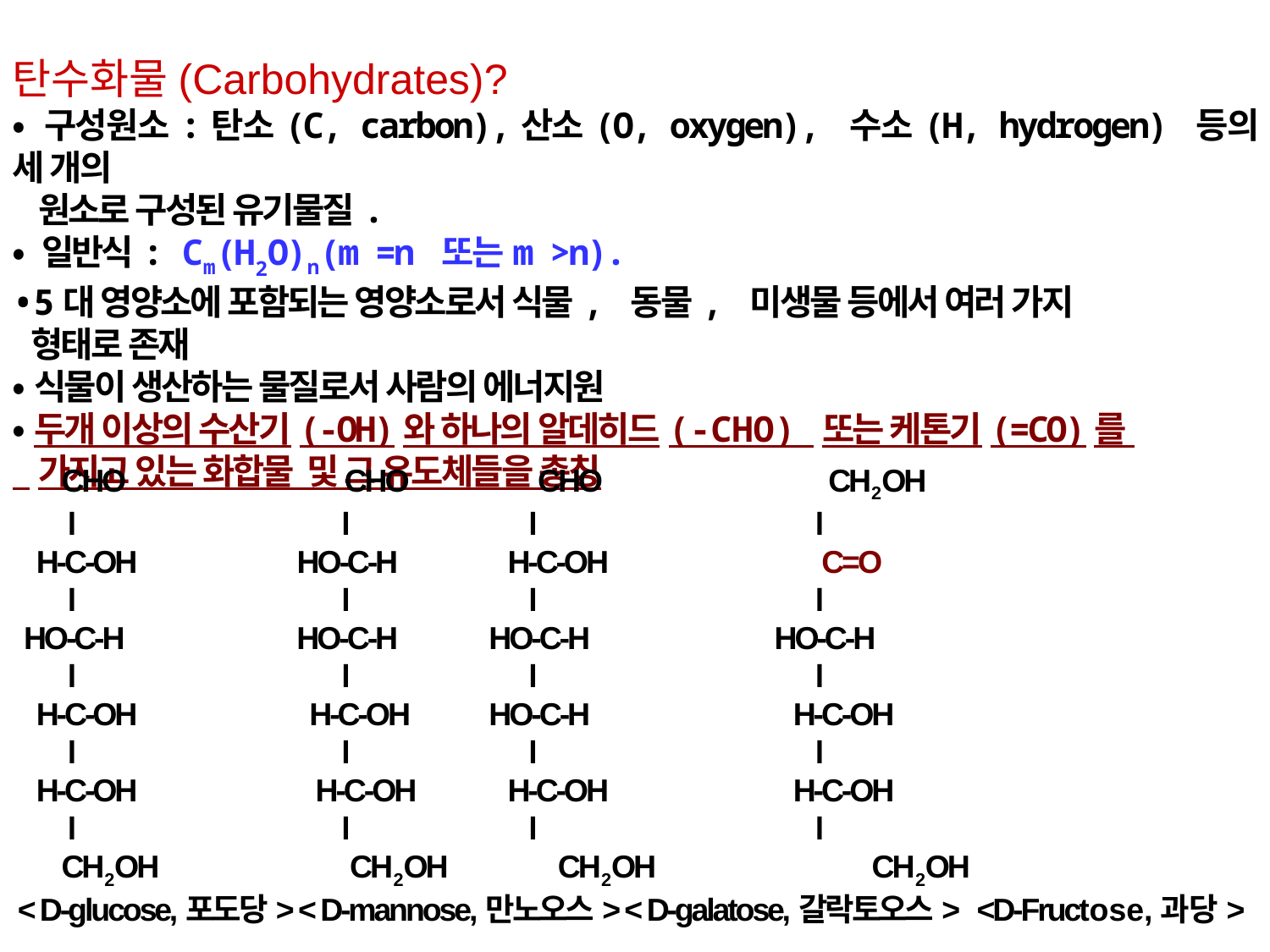

탄수화물(Carbohydrates)?
• 구성원소:탄소(C, carbon),산소(O, oxygen), 수소(H, hydrogen) 등의 세 개의
  원소로 구성된 유기물질.
• 일반식: Cm(H2O)n(m =n 또는m >n).
•5대 영양소에 포함되는 영양소로서 식물, 동물, 미생물 등에서 여러 가지
 형태로 존재
•식물이 생산하는 물질로서 사람의 에너지원
•두개 이상의 수산기(-OH)와 하나의 알데히드(-CHO) 또는 케톤기(=CO)를
  가지고 있는 화합물  및 그 유도체들을 총칭

         CHO                                   CHO                     CHO                                    CH2OH
          l                                           l                             l                                             l
     H-C-OH                          HO-C-H                  H-C-OH                                  C=O
          l                                           l                             l                                             l
   HO-C-H                            HO-C-H               HO-C-H                              HO-C-H
          l                                           l                             l                                             l
     H-C-OH                            H-C-OH             HO-C-H                                 H-C-OH
          l                                           l                             l                                             l
     H-C-OH                             H-C-OH               H-C-OH                              H-C-OH
          l                                           l                             l                                             l
         CH2OH                               CH2OH                  CH2OH                                   CH2OH
  < D-glucose,포도당> < D-mannose,만노오스> < D-galatose,갈락토오스>   <D-Fructose,과당>